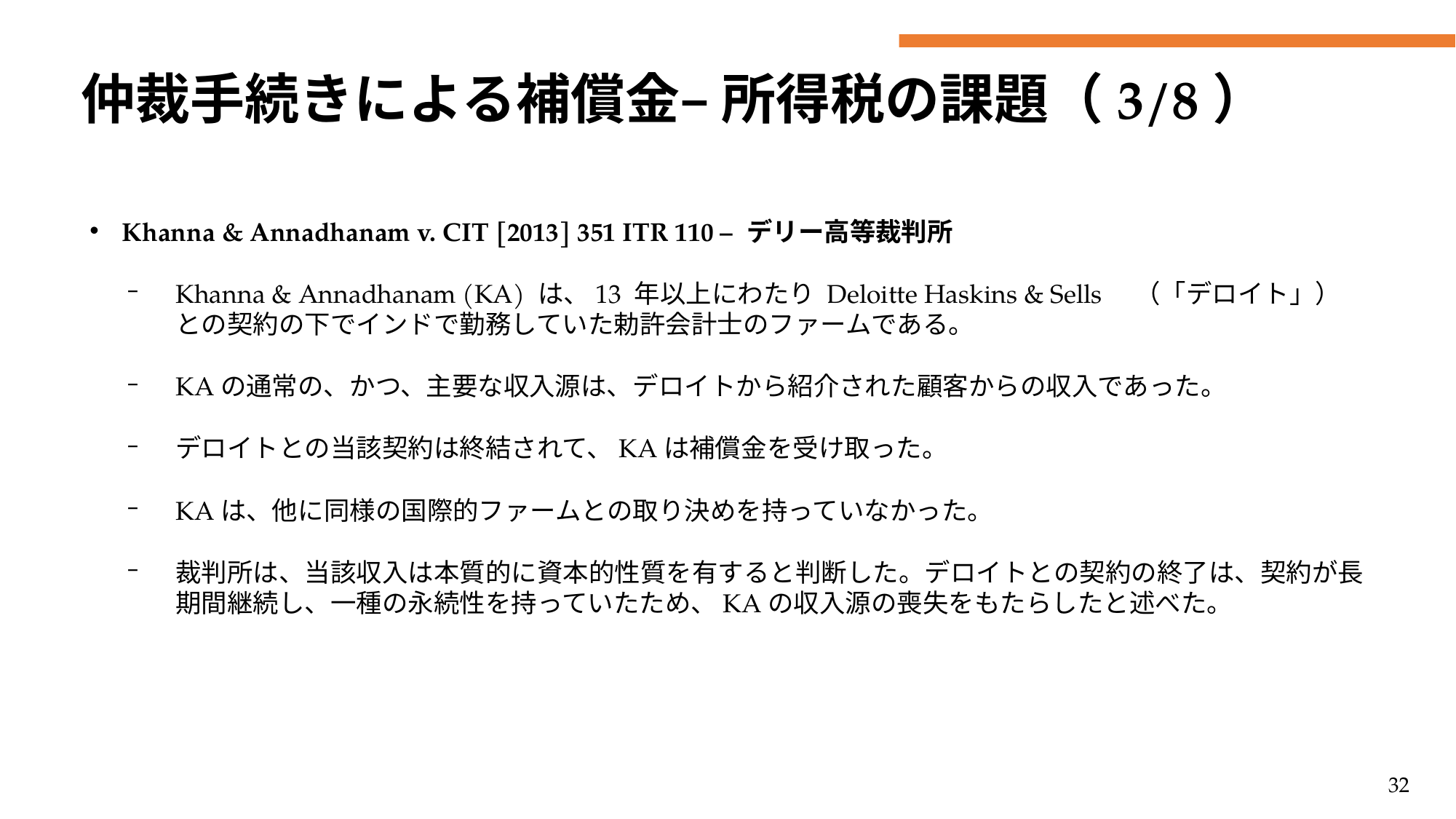

# 仲裁手続きによる補償金– 所得税の課題（3/8）
Khanna & Annadhanam v. CIT [2013] 351 ITR 110 – デリー高等裁判所

Khanna & Annadhanam (KA) は、13 年以上にわたり Deloitte Haskins & Sells　（「デロイト」） との契約の下でインドで勤務していた勅許会計士のファームである。

KAの通常の、かつ、主要な収入源は、デロイトから紹介された顧客からの収入であった。

デロイトとの当該契約は終結されて、KAは補償金を受け取った。

KAは、他に同様の国際的ファームとの取り決めを持っていなかった。

裁判所は、当該収入は本質的に資本的性質を有すると判断した。デロイトとの契約の終了は、契約が長期間継続し、一種の永続性を持っていたため、KAの収入源の喪失をもたらしたと述べた。

32